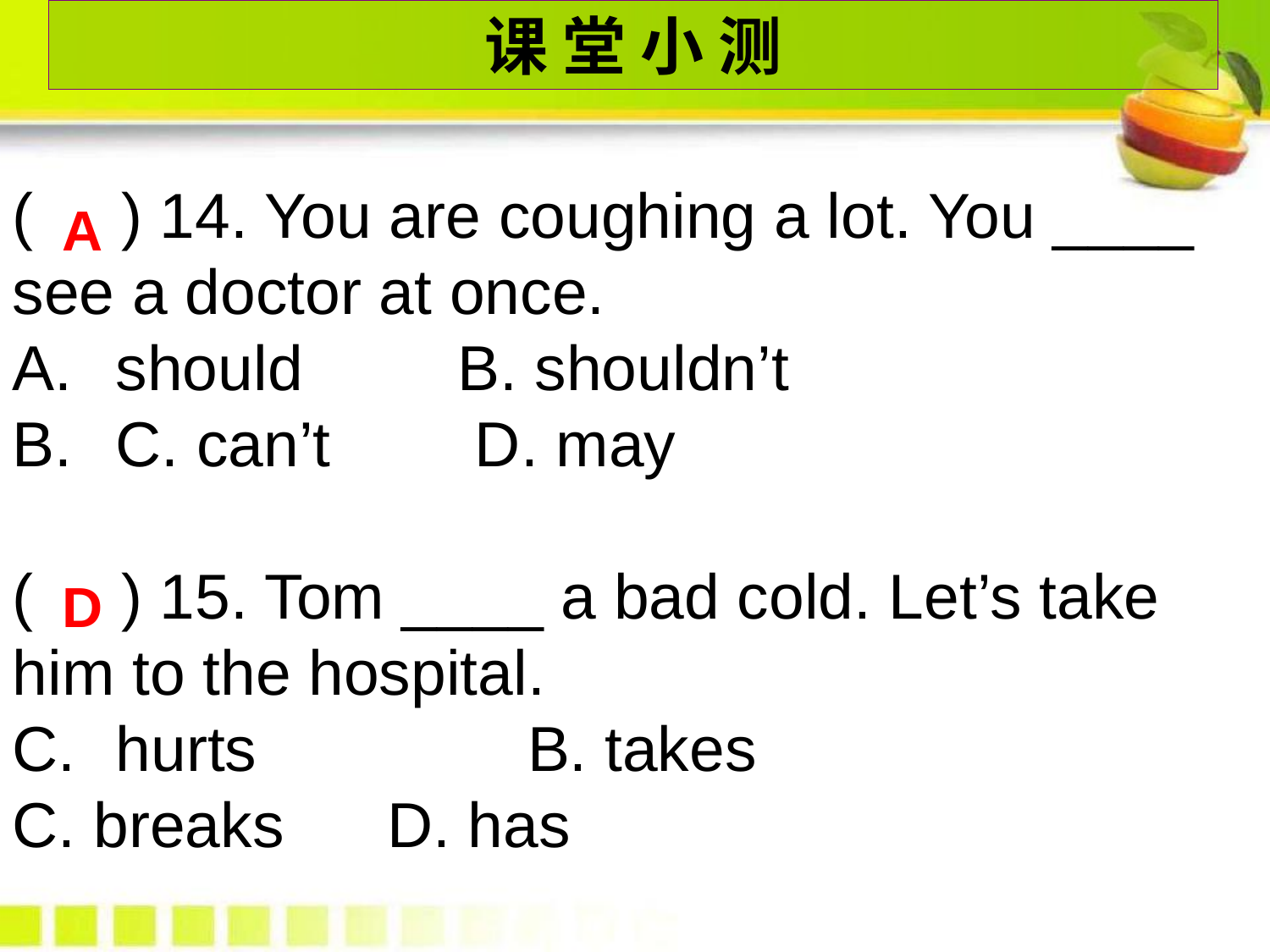

课 堂 小 测
(     ) 14. You are coughing a lot. You ____ see a doctor at once.
should	     B. shouldn’t
C. can’t	      D. may

(     ) 15. Tom ____ a bad cold. Let’s take him to the hospital.
hurts	         B. takes
C. breaks	 D. has
A
D